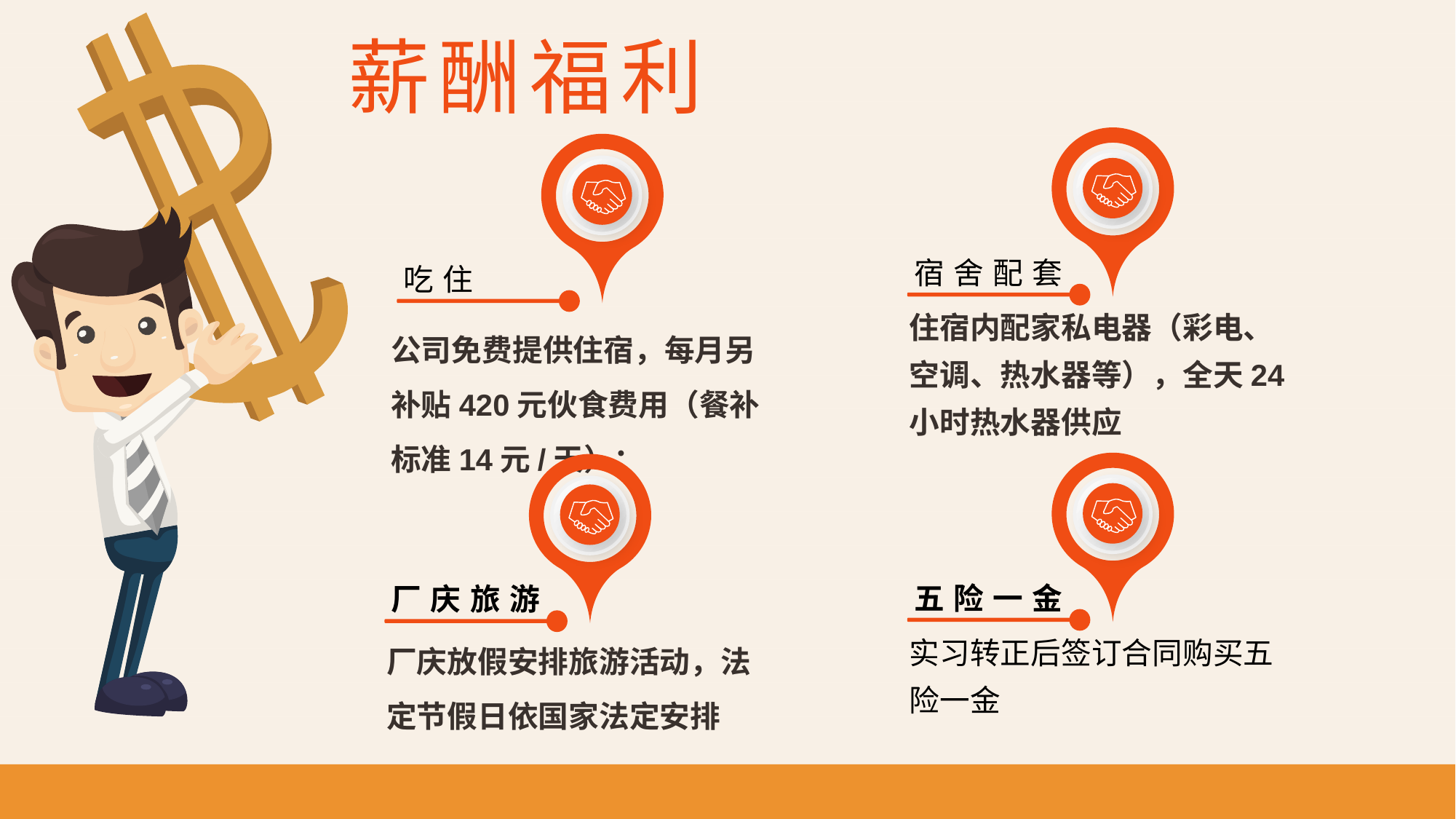

薪酬福利

宿舍配套

住宿内配家私电器（彩电、空调、热水器等），全天24小时热水器供应

吃住

公司免费提供住宿，每月另补贴420元伙食费用（餐补标准14元/天）；

五险一金

实习转正后签订合同购买五险一金

厂庆旅游

厂庆放假安排旅游活动，法定节假日依国家法定安排